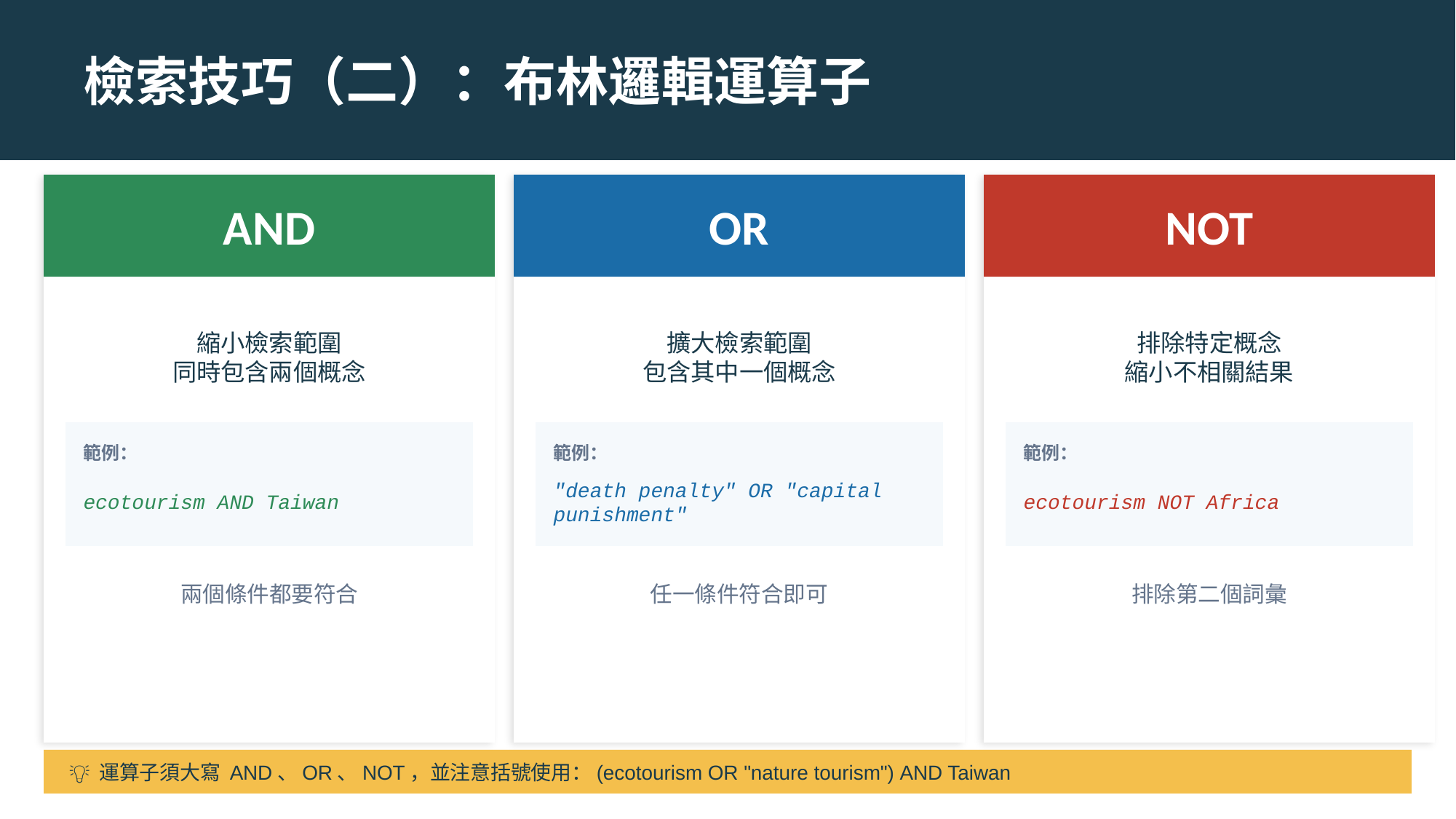

檢索技巧（二）：布林邏輯運算子

AND

OR

NOT
縮小檢索範圍
同時包含兩個概念
擴大檢索範圍
包含其中一個概念
排除特定概念
縮小不相關結果

範例：
範例：
範例：
ecotourism AND Taiwan
"death penalty" OR "capital punishment"
ecotourism NOT Africa
兩個條件都要符合
任一條件符合即可
排除第二個詞彙

💡 運算子須大寫 AND、OR、NOT，並注意括號使用：(ecotourism OR "nature tourism") AND Taiwan